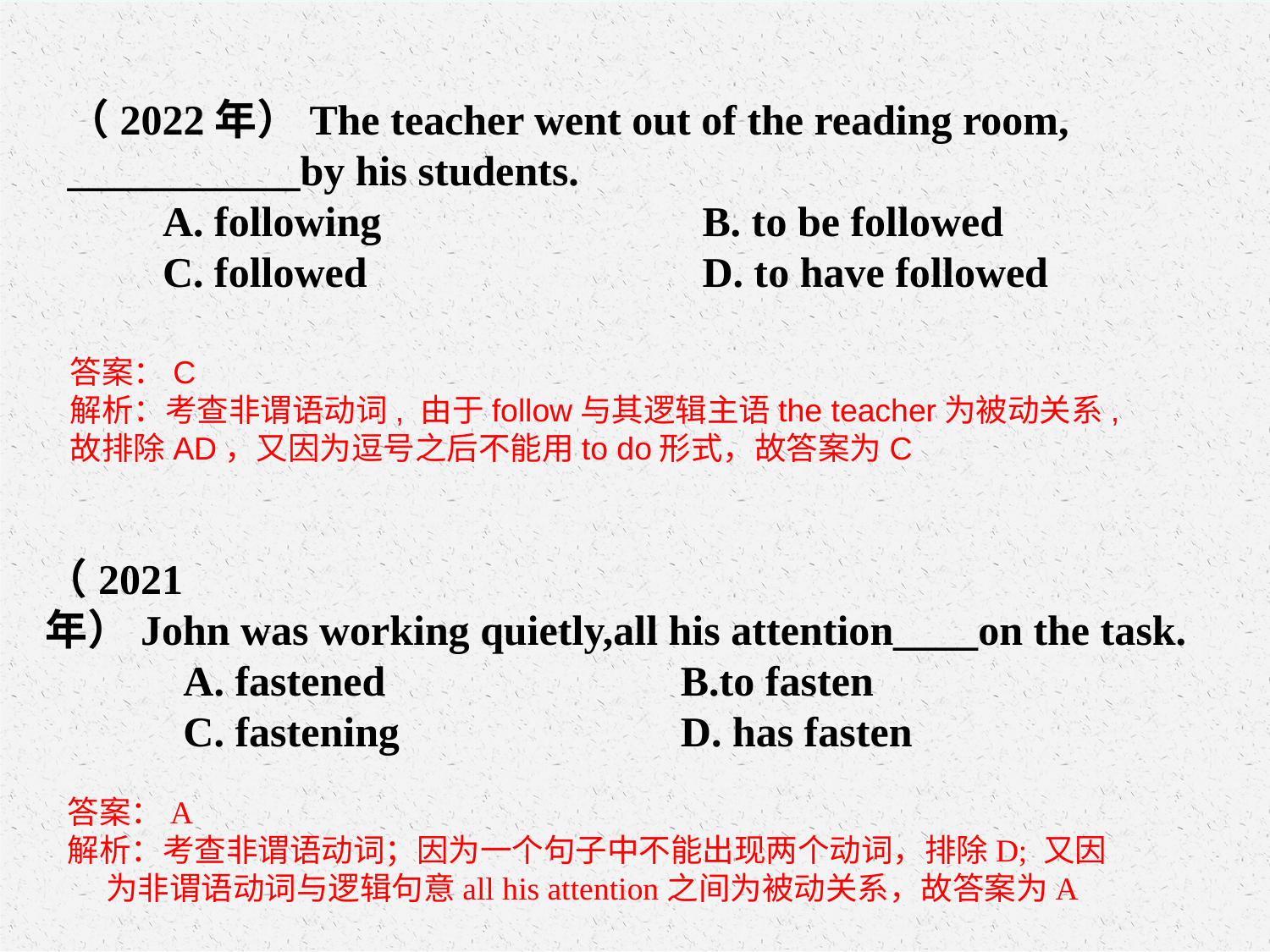

（2022年）The teacher went out of the reading room, ___________by his students.
         A. following			B. to be followed
         C. followed			D. to have followed
答案：C
解析：考查非谓语动词, 由于follow与其逻辑主语the teacher为被动关系, 故排除AD，又因为逗号之后不能用to do形式，故答案为C
（2021年）John was working quietly,all his attention____on the task.
             A. fastened			B.to fasten
             C. fastening			D. has fasten
答案：A
解析：考查非谓语动词；因为一个句子中不能出现两个动词，排除D; 又因为非谓语动词与逻辑句意all his attention之间为被动关系，故答案为A